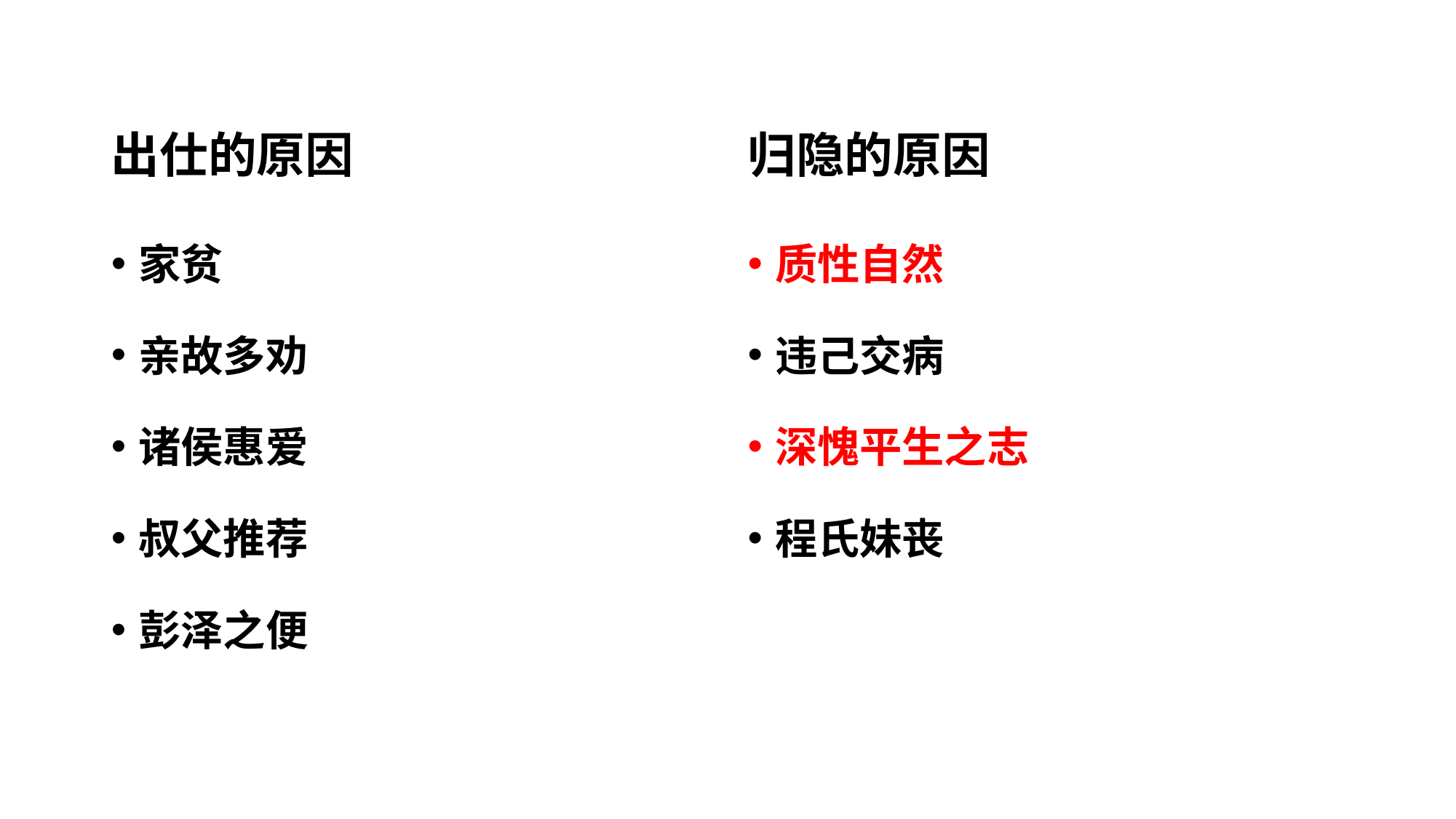

出仕的原因
归隐的原因
家贫
亲故多劝
诸侯惠爱
叔父推荐
彭泽之便
质性自然
违己交病
深愧平生之志
程氏妹丧